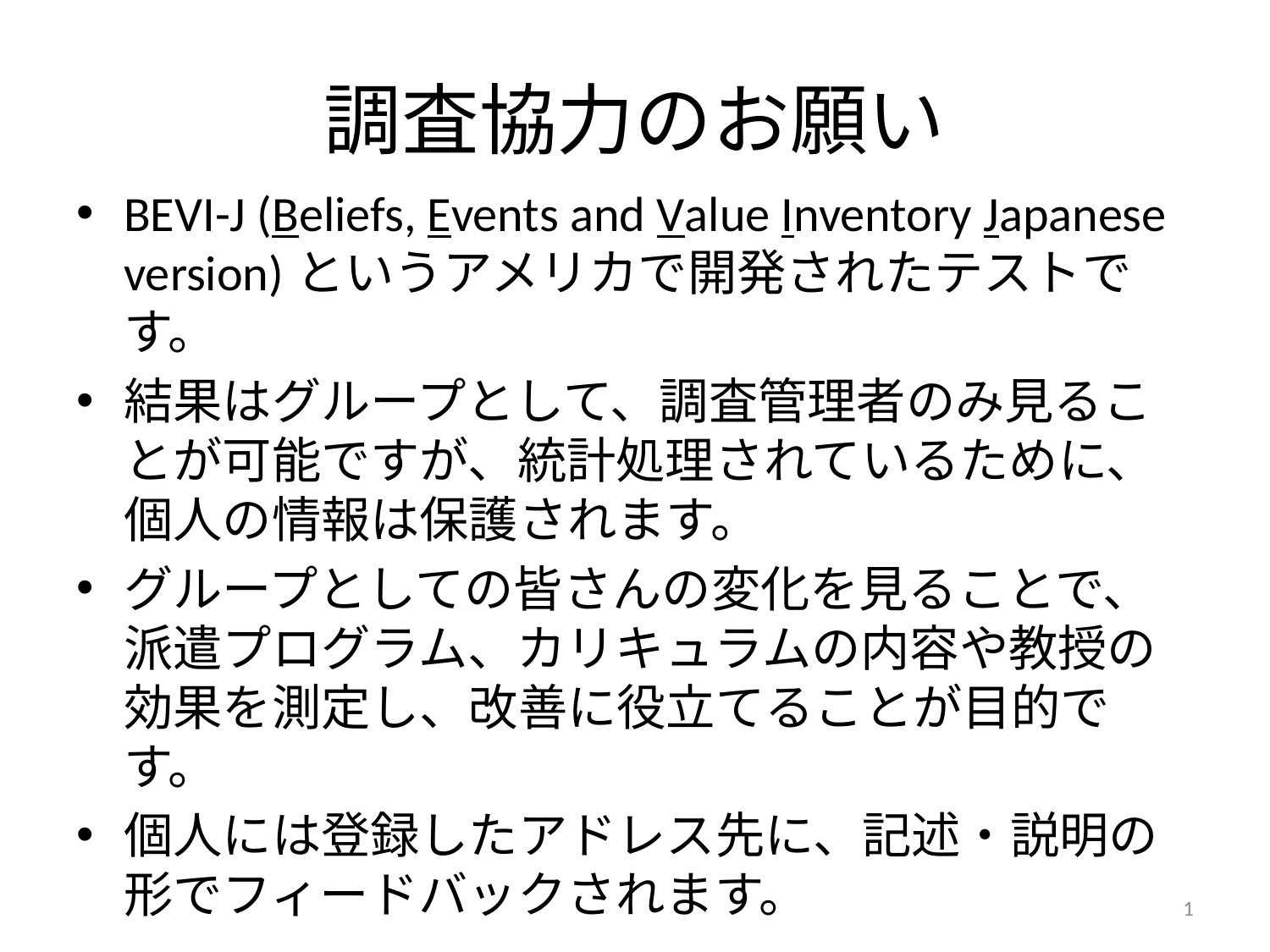

# 調査協力のお願い
BEVI-J (Beliefs, Events and Value Inventory Japanese version)というアメリカで開発されたテストです。
結果はグループとして、調査管理者のみ見ることが可能ですが、統計処理されているために、個人の情報は保護されます。
グループとしての皆さんの変化を見ることで、派遣プログラム、カリキュラムの内容や教授の効果を測定し、改善に役立てることが目的です。
個人には登録したアドレス先に、記述・説明の形でフィードバックされます。
1